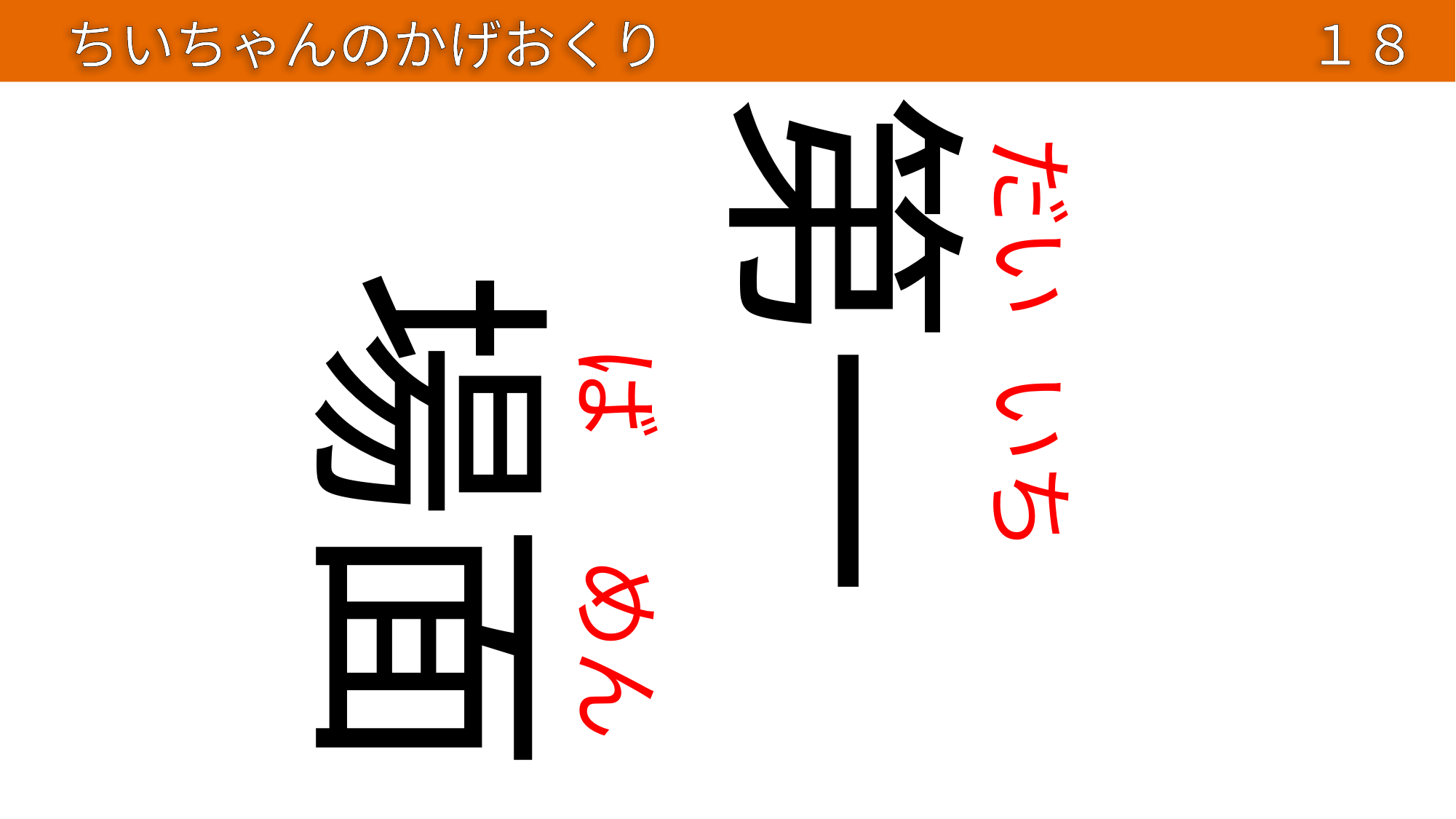

ちいちゃんのかげおくり
１８
第一
だい
場面
ば
いち
めん